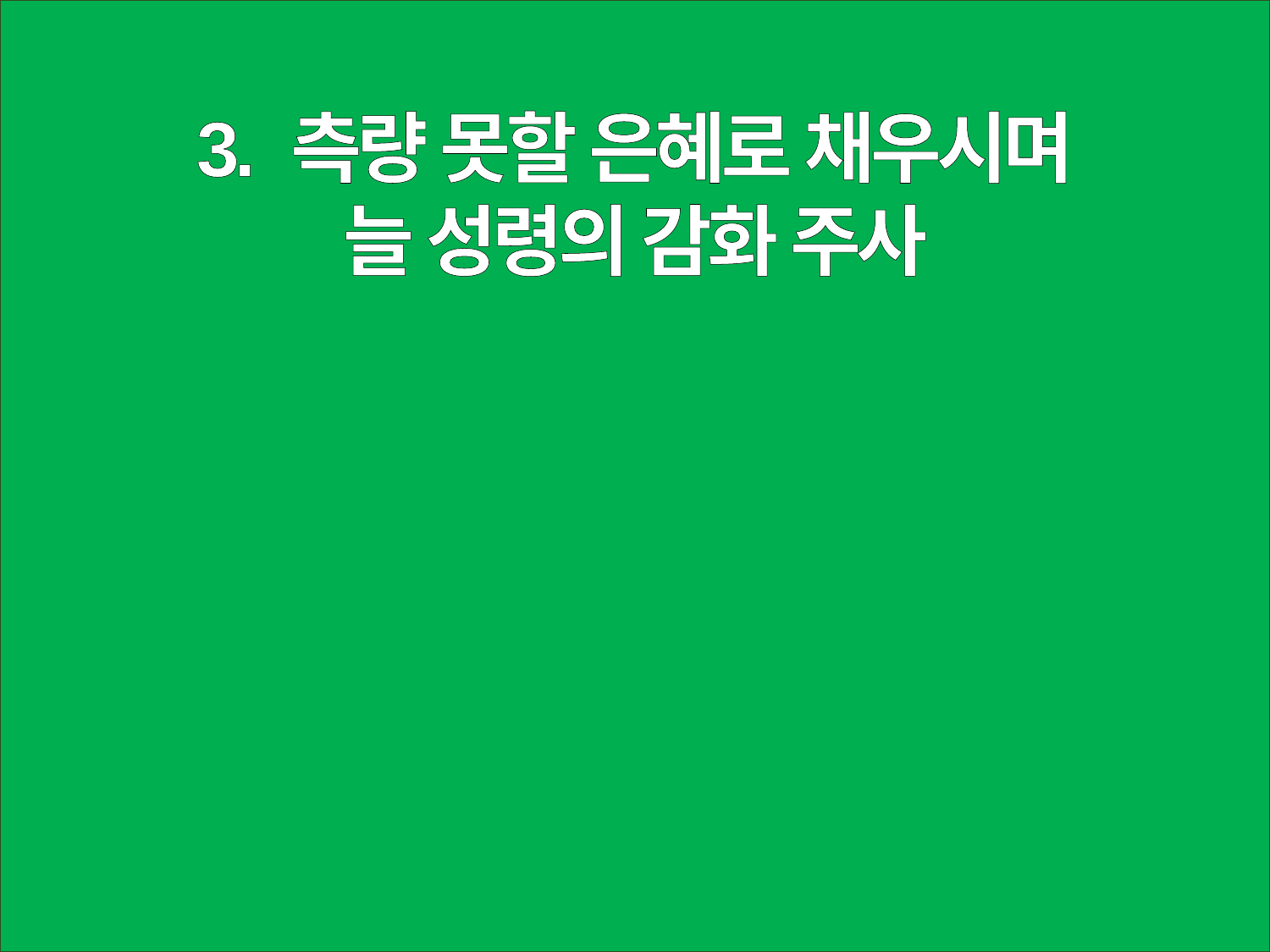

3. 측량 못할 은혜로 채우시며
늘 성령의 감화 주사